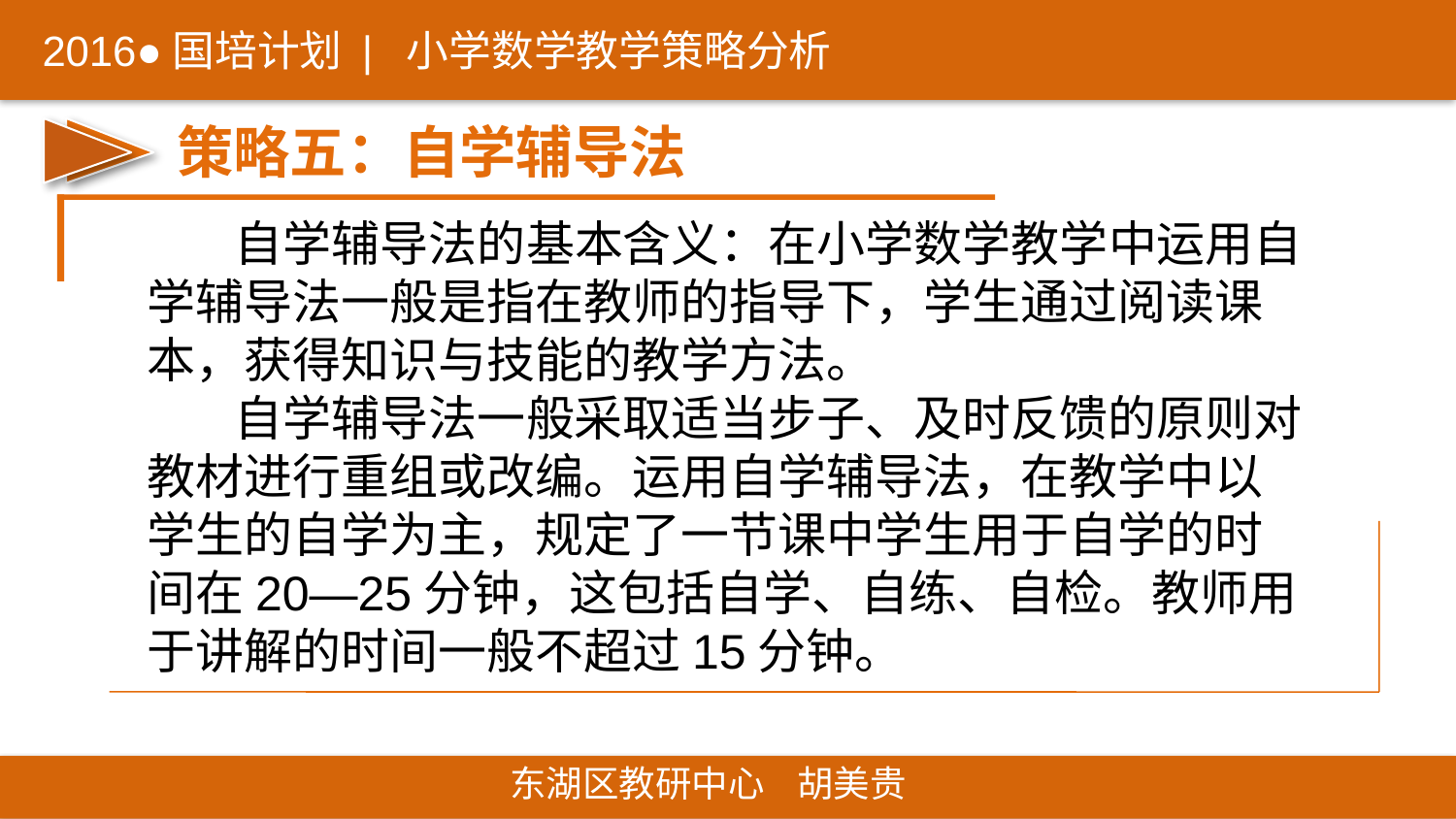

自学辅导法的基本含义：在小学数学教学中运用自学辅导法一般是指在教师的指导下，学生通过阅读课本，获得知识与技能的教学方法。
       自学辅导法一般采取适当步子、及时反馈的原则对教材进行重组或改编。运用自学辅导法，在教学中以学生的自学为主，规定了一节课中学生用于自学的时间在20—25分钟，这包括自学、自练、自检。教师用于讲解的时间一般不超过15分钟。